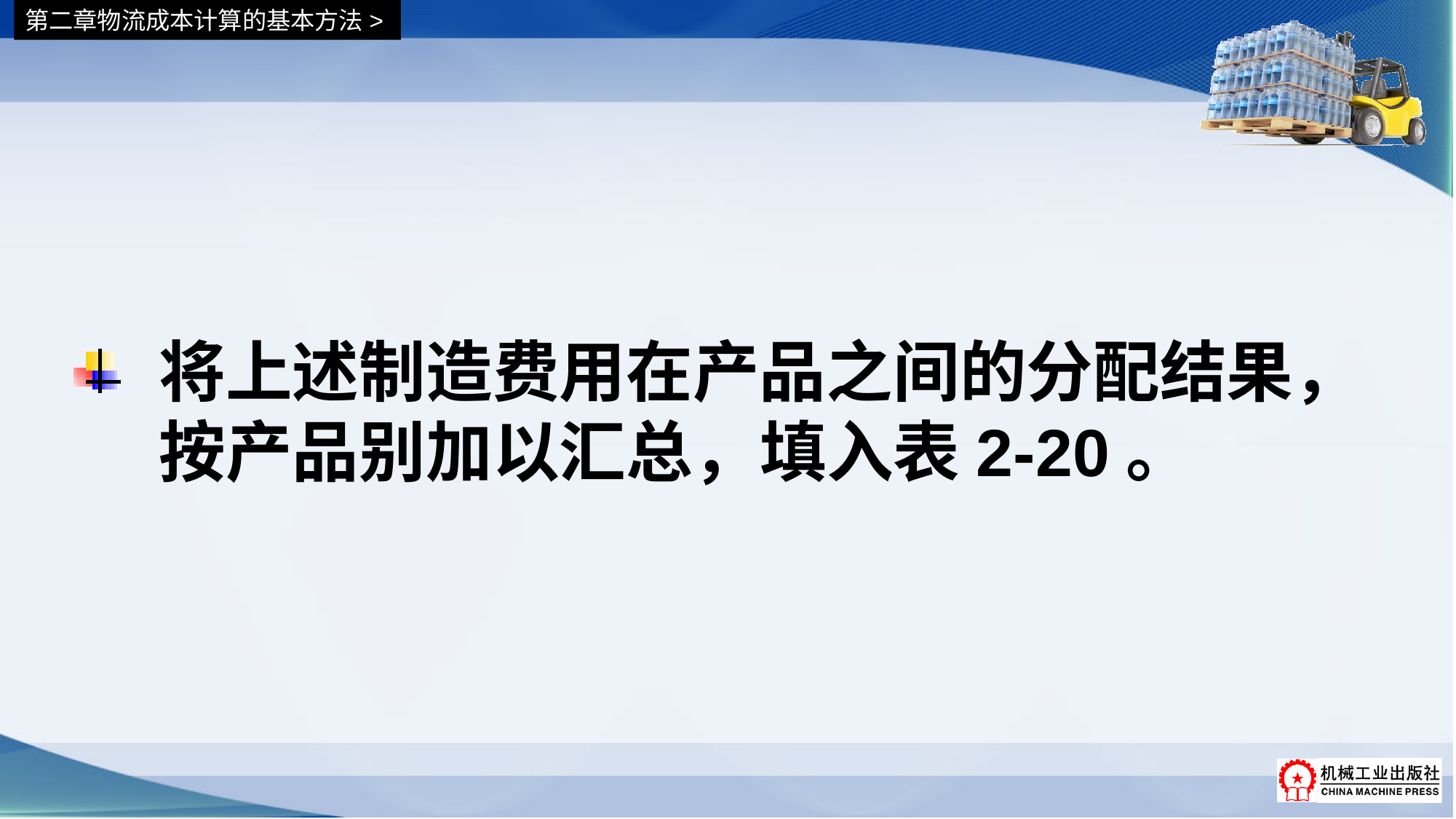

第二章物流成本计算的基本方法>
# 将上述制造费用在产品之间的分配结果，按产品别加以汇总，填入表2-20。